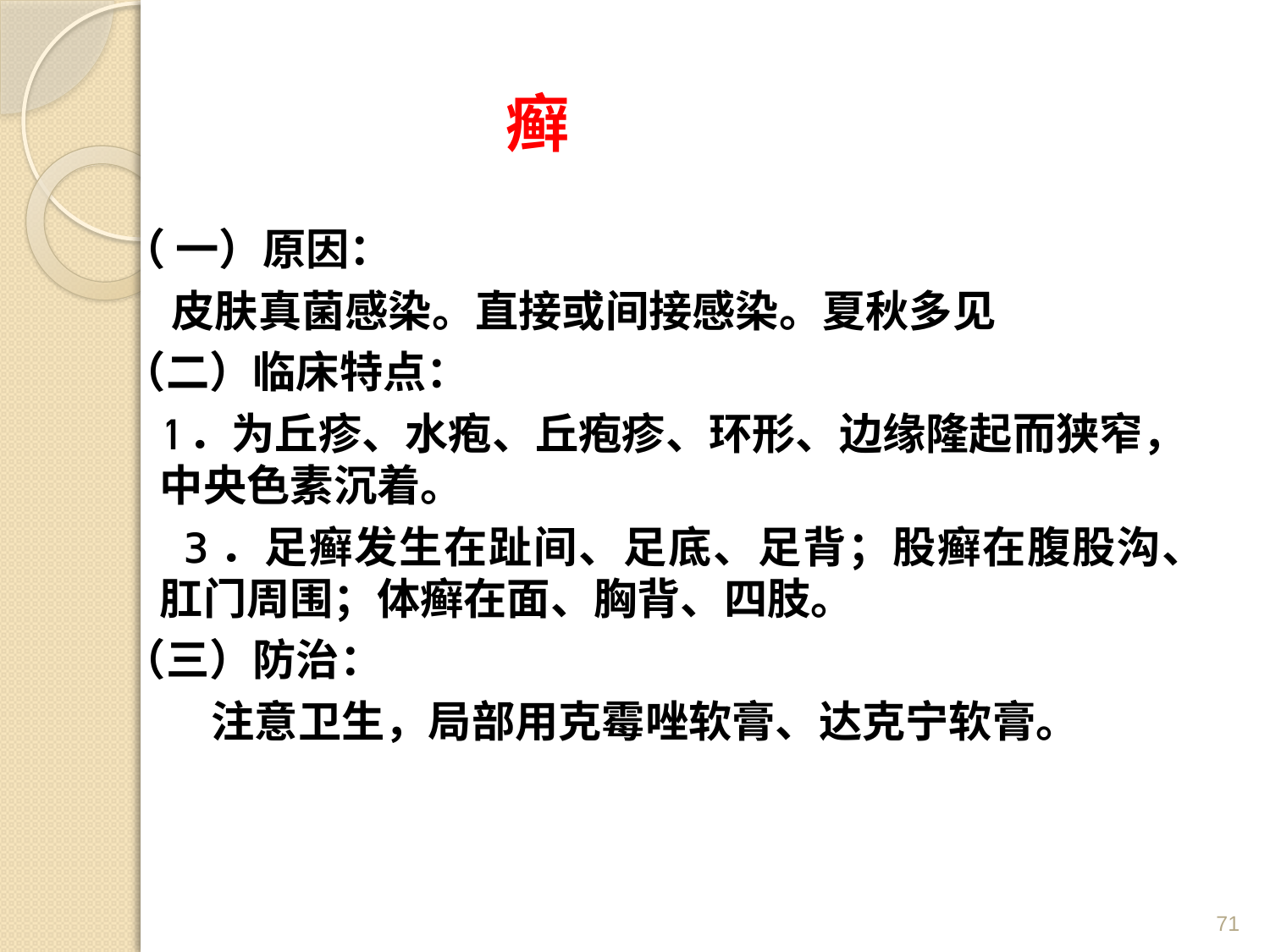

# 癣
（ 一）原因：
    皮肤真菌感染。直接或间接感染。夏秋多见
（二）临床特点：
   1．为丘疹、水疱、丘疱疹、环形、边缘隆起而狭窄，中央色素沉着。
    3．足癣发生在趾间、足底、足背；股癣在腹股沟、肛门周围；体癣在面、胸背、四肢。
（三）防治：
        注意卫生，局部用克霉唑软膏、达克宁软膏。

71